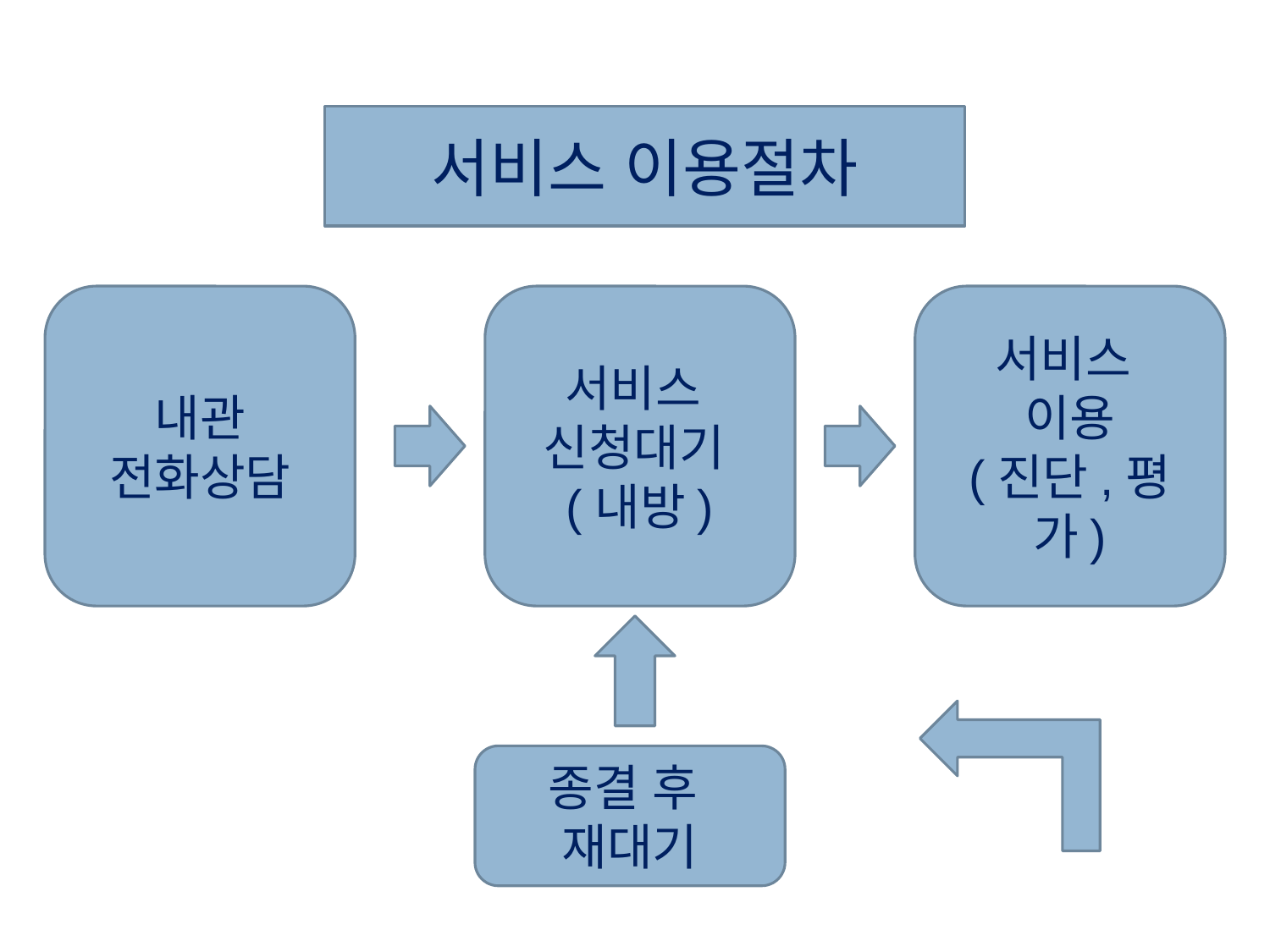

서비스 이용절차
내관
전화상담
서비스
신청대기(내방)
서비스
이용
(진단,평가)

종결 후
재대기